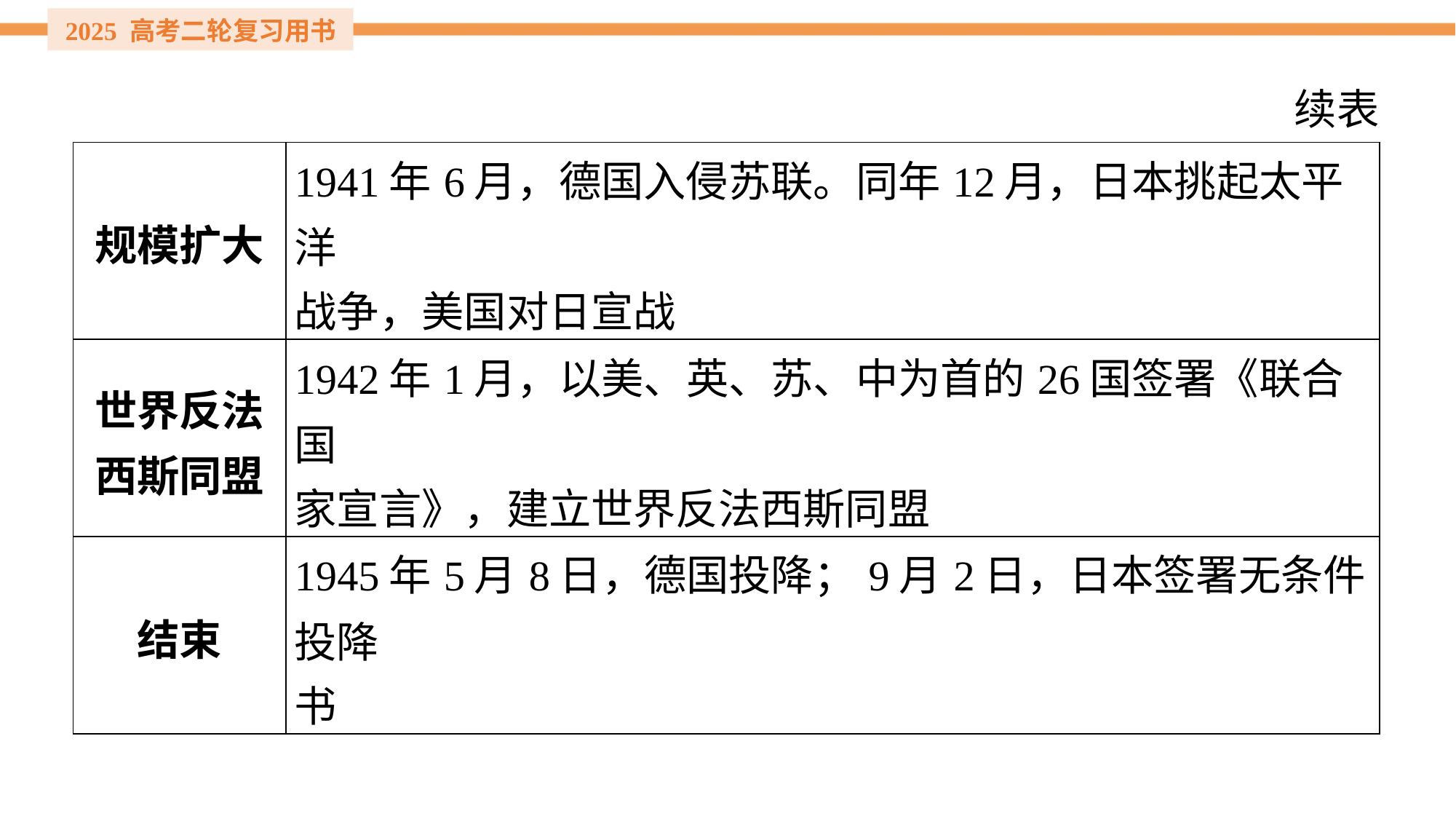

续表
| 规模扩大 | 1941年6月，德国入侵苏联。同年12月，日本挑起太平洋 战争，美国对日宣战 |
| --- | --- |
| 世界反法 西斯同盟 | 1942年1月，以美、英、苏、中为首的26国签署《联合国 家宣言》，建立世界反法西斯同盟 |
| 结束 | 1945年5月8日，德国投降；9月2日，日本签署无条件投降 书 |